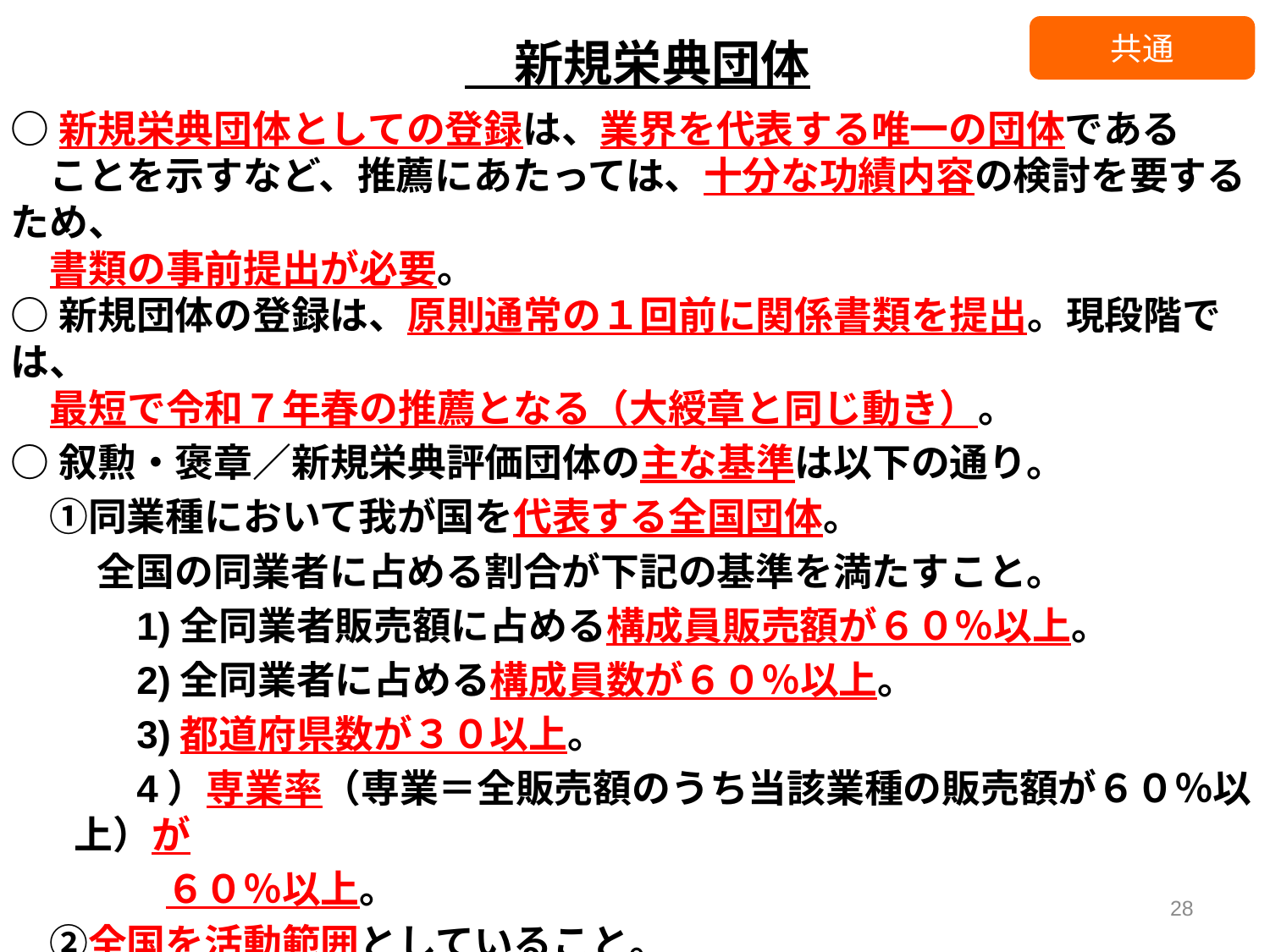

共通
　新規栄典団体
○新規栄典団体としての登録は、業界を代表する唯一の団体である
　ことを示すなど、推薦にあたっては、十分な功績内容の検討を要するため、
　書類の事前提出が必要。
○新規団体の登録は、原則通常の１回前に関係書類を提出。現段階では、
　最短で令和７年春の推薦となる（大綬章と同じ動き）。
○叙勲・褒章／新規栄典評価団体の主な基準は以下の通り。
　①同業種において我が国を代表する全国団体。
　　 全国の同業者に占める割合が下記の基準を満たすこと。
　　　1)全同業者販売額に占める構成員販売額が６０％以上。
　　　2)全同業者に占める構成員数が６０％以上。
　　　3)都道府県数が３０以上。
　　　4）専業率（専業＝全販売額のうち当該業種の販売額が６０％以上）が
　　　　６０％以上。
　②全国を活動範囲としていること。
　③全国団体の構成員販売額が３００億円以上。
　④全国構成員数が１００人以上。　他
28